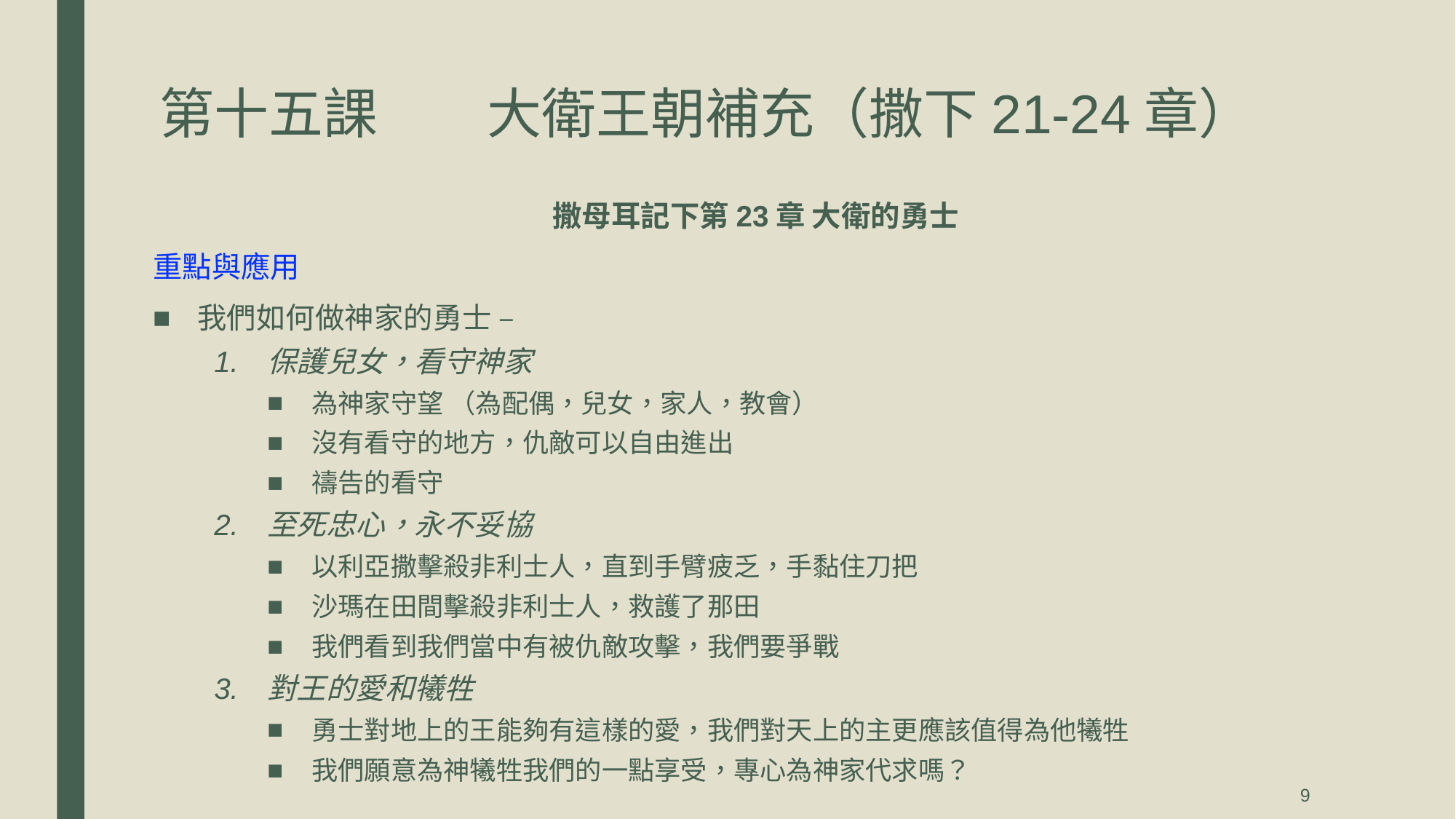

# 第十五課	大衛王朝補充（撒下21-24章）
撒母耳記下第23章 大衛的勇士
重點與應用
我們如何做神家的勇士 –
保護兒女，看守神家
為神家守望 （為配偶，兒女，家人，教會）
沒有看守的地方，仇敵可以自由進出
禱告的看守
至死忠心，永不妥協
以利亞撒擊殺非利士人，直到手臂疲乏，手黏住刀把
沙瑪在田間擊殺非利士人，救護了那田
我們看到我們當中有被仇敵攻擊，我們要爭戰
對王的愛和犧牲
勇士對地上的王能夠有這樣的愛，我們對天上的主更應該值得為他犧牲
我們願意為神犧牲我們的一點享受，專心為神家代求嗎？

9